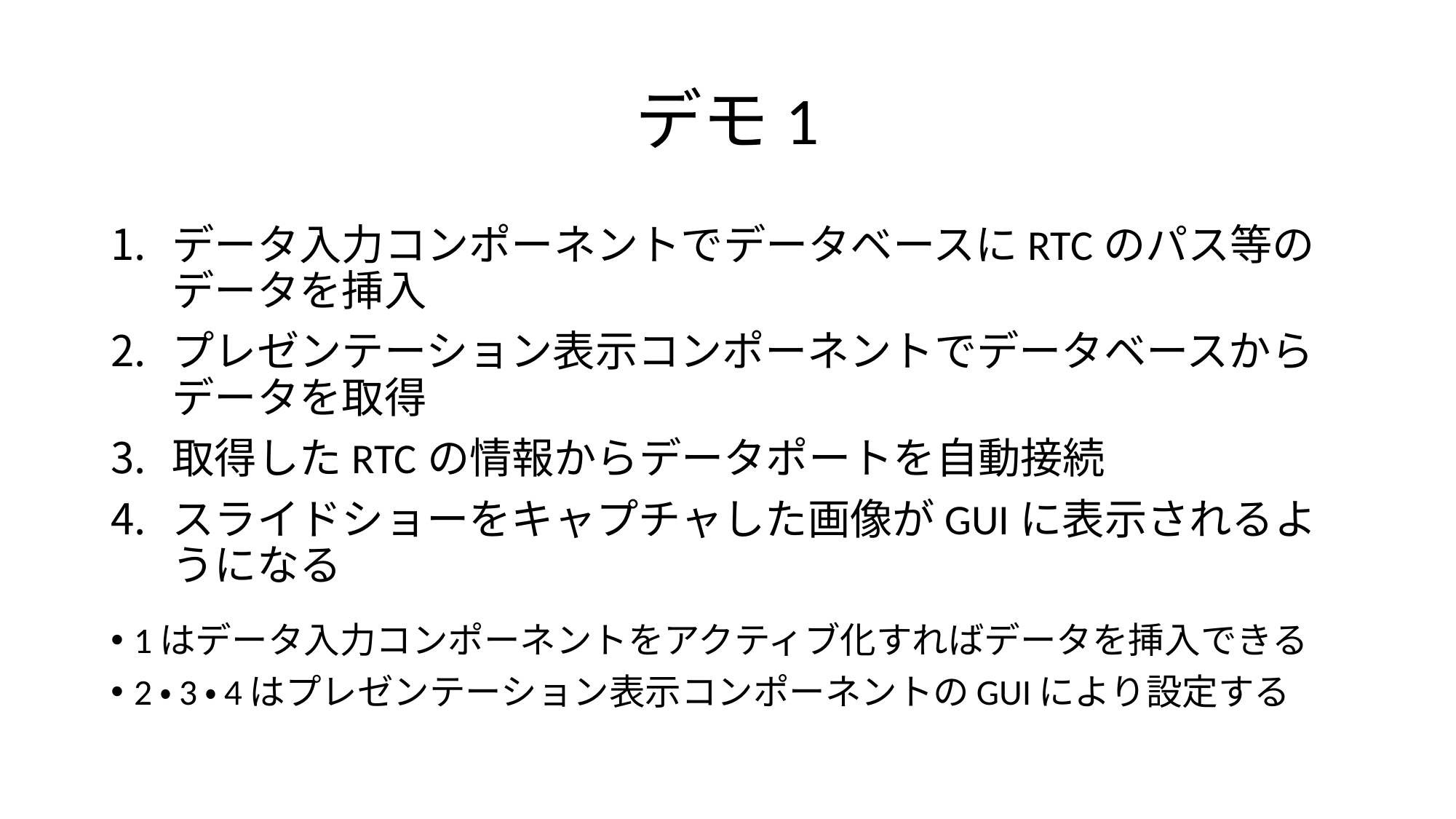

# デモ1
データ入力コンポーネントでデータベースにRTCのパス等のデータを挿入
プレゼンテーション表示コンポーネントでデータベースからデータを取得
取得したRTCの情報からデータポートを自動接続
スライドショーをキャプチャした画像がGUIに表示されるようになる
1はデータ入力コンポーネントをアクティブ化すればデータを挿入できる
2・3・4はプレゼンテーション表示コンポーネントのGUIにより設定する